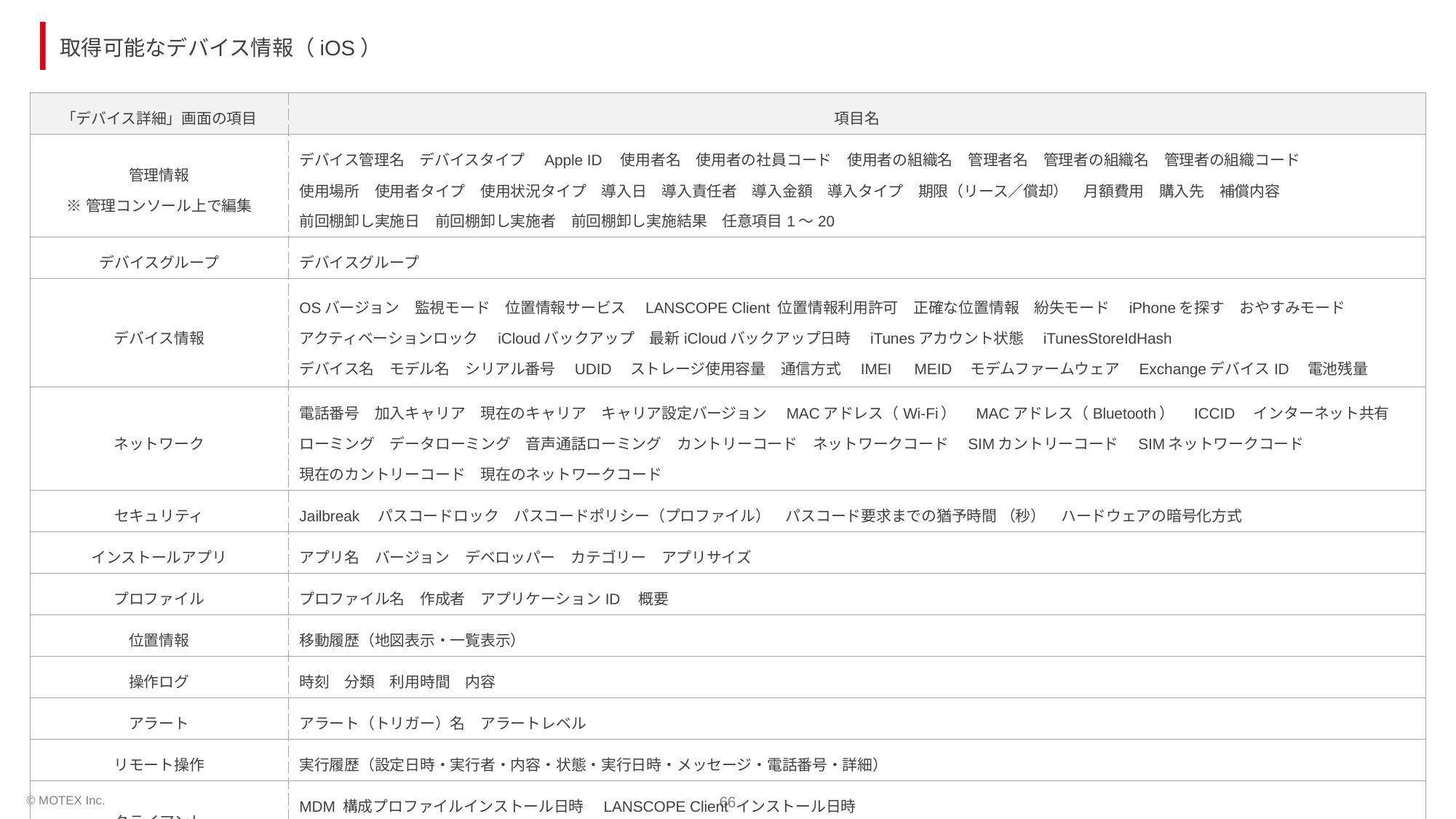

取得可能なデバイス情報（iOS）
| 「デバイス詳細」画面の項目 | 項目名 |
| --- | --- |
| 管理情報 ※管理コンソール上で編集 | デバイス管理名　デバイスタイプ　Apple ID　使用者名　使用者の社員コード　使用者の組織名　管理者名　管理者の組織名　管理者の組織コード　 使用場所　使用者タイプ　使用状況タイプ　導入日　導入責任者　導入金額　導入タイプ　期限（リース／償却）　月額費用　購入先　補償内容　 前回棚卸し実施日　前回棚卸し実施者　前回棚卸し実施結果　任意項目1～20 |
| デバイスグループ | デバイスグループ |
| デバイス情報 | OSバージョン　監視モード　位置情報サービス　LANSCOPE Client 位置情報利用許可　正確な位置情報　紛失モード　iPhoneを探す　おやすみモード アクティベーションロック　iCloudバックアップ　最新iCloudバックアップ日時　iTunesアカウント状態　iTunesStoreIdHash　 デバイス名　モデル名　シリアル番号　UDID　ストレージ使用容量　通信方式　IMEI　MEID　モデムファームウェア　ExchangeデバイスID　電池残量 |
| ネットワーク | 電話番号　加入キャリア　現在のキャリア　キャリア設定バージョン　MACアドレス（Wi-Fi）　MACアドレス（Bluetooth）　ICCID　インターネット共有 ローミング　データローミング　音声通話ローミング　カントリーコード　ネットワークコード　SIMカントリーコード　SIMネットワークコード 現在のカントリーコード　現在のネットワークコード |
| セキュリティ | Jailbreak　パスコードロック　パスコードポリシー（プロファイル）　パスコード要求までの猶予時間 （秒）　ハードウェアの暗号化方式 |
| インストールアプリ | アプリ名　バージョン　デベロッパー　カテゴリー　アプリサイズ |
| プロファイル | プロファイル名　作成者　アプリケーションID　概要 |
| 位置情報 | 移動履歴（地図表示・一覧表示） |
| 操作ログ | 時刻　分類　利用時間　内容 |
| アラート | アラート（トリガー）名　アラートレベル |
| リモート操作 | 実行履歴（設定日時・実行者・内容・状態・実行日時・メッセージ・電話番号・詳細） |
| クライアント | MDM 構成プロファイルインストール日時　LANSCOPE Client インストール日時　 LANSCOPE クライアント最終稼働日時（MDM構成プロファイル最終通信日時　LANSCOPE Client 最終通信日時）　　LANSCOPE Client バージョン |